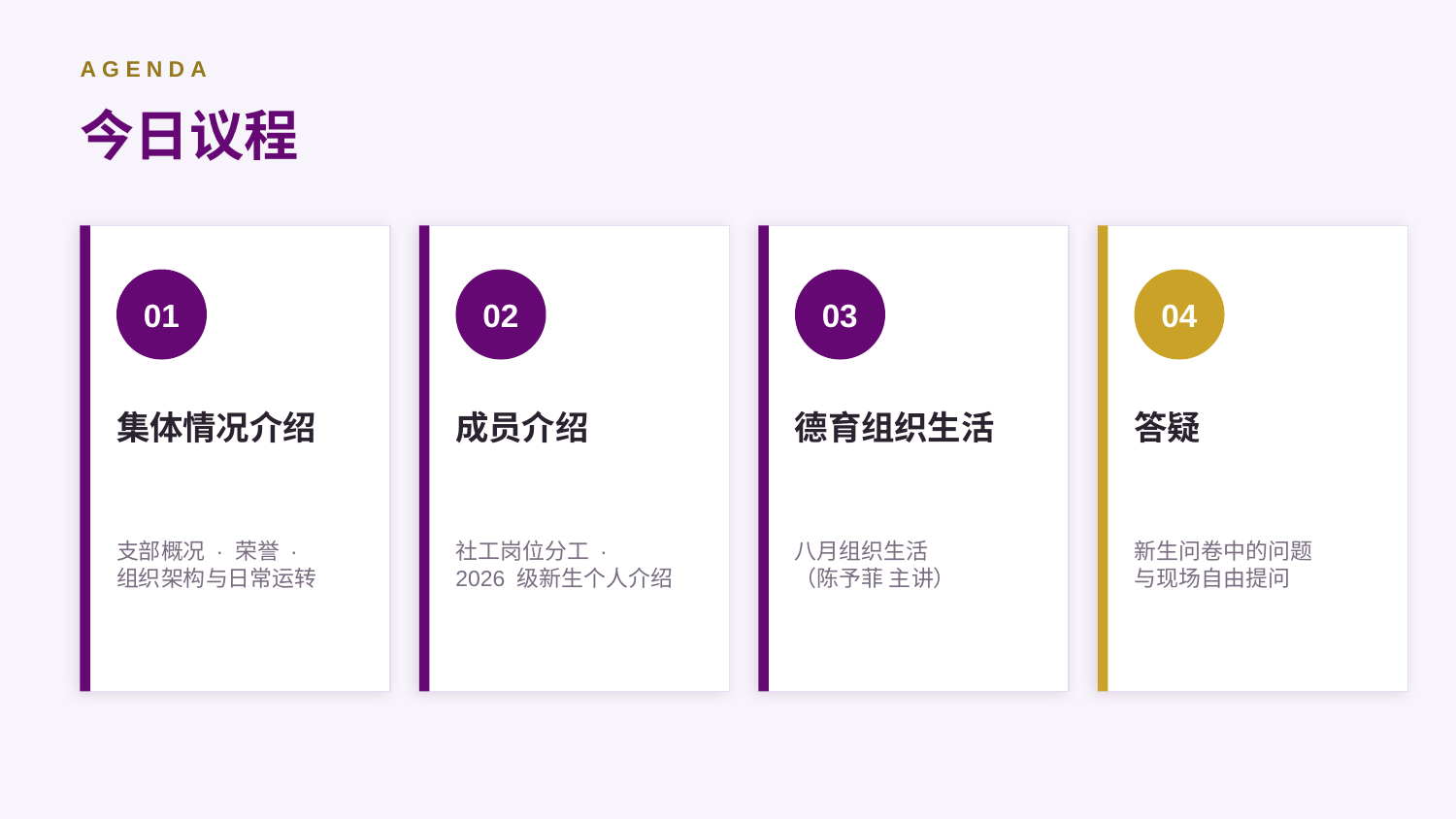

AGENDA
今日议程

01

02

03

04
集体情况介绍
成员介绍
德育组织生活
答疑
支部概况 · 荣誉 ·
组织架构与日常运转
社工岗位分工 ·
2026 级新生个人介绍
八月组织生活
（陈予菲 主讲）
新生问卷中的问题
与现场自由提问